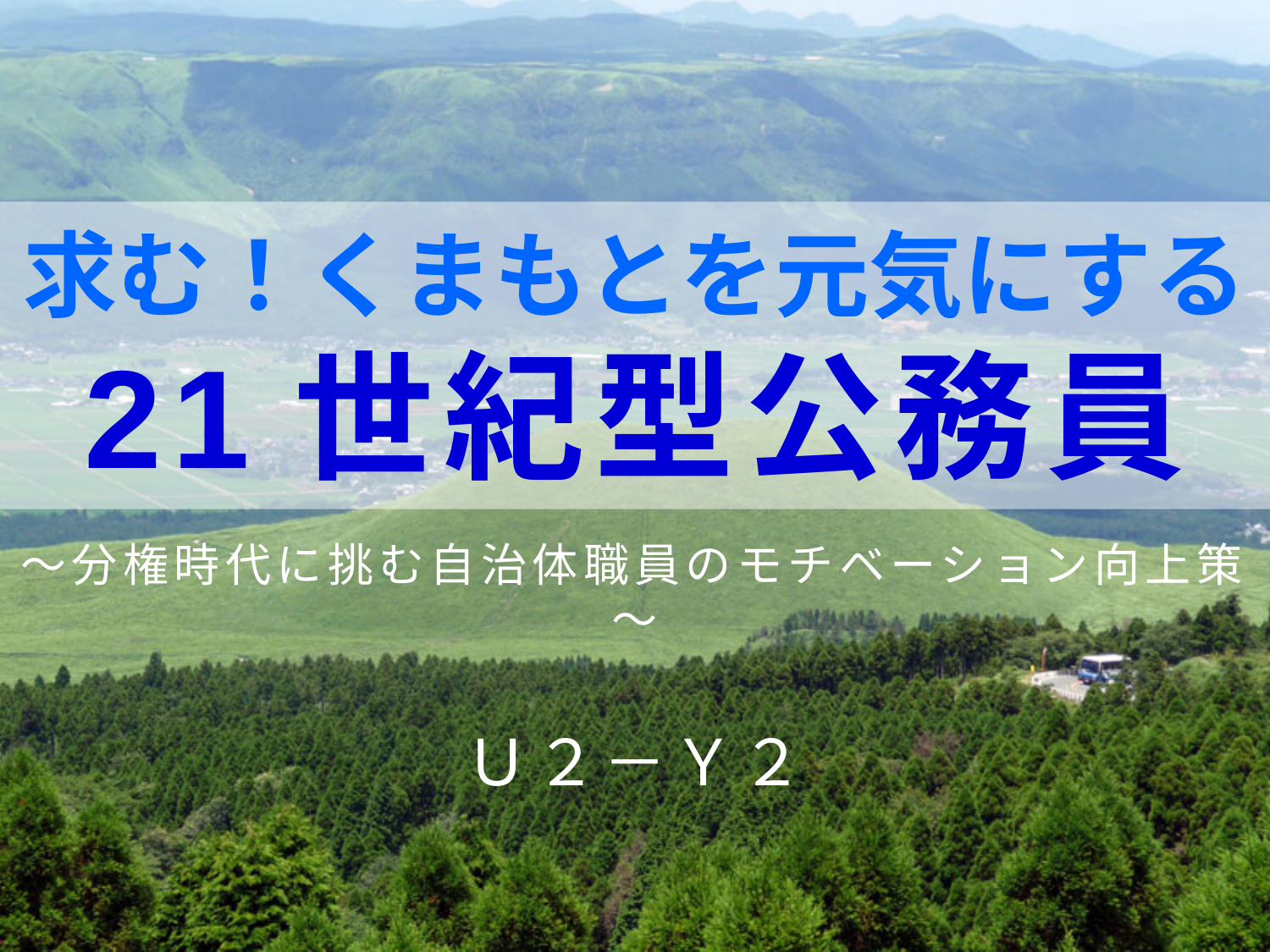

# 求む！くまもとを元気にする 21世紀型公務員
～分権時代に挑む自治体職員のモチベーション向上策～
Ｕ２－Ｙ２